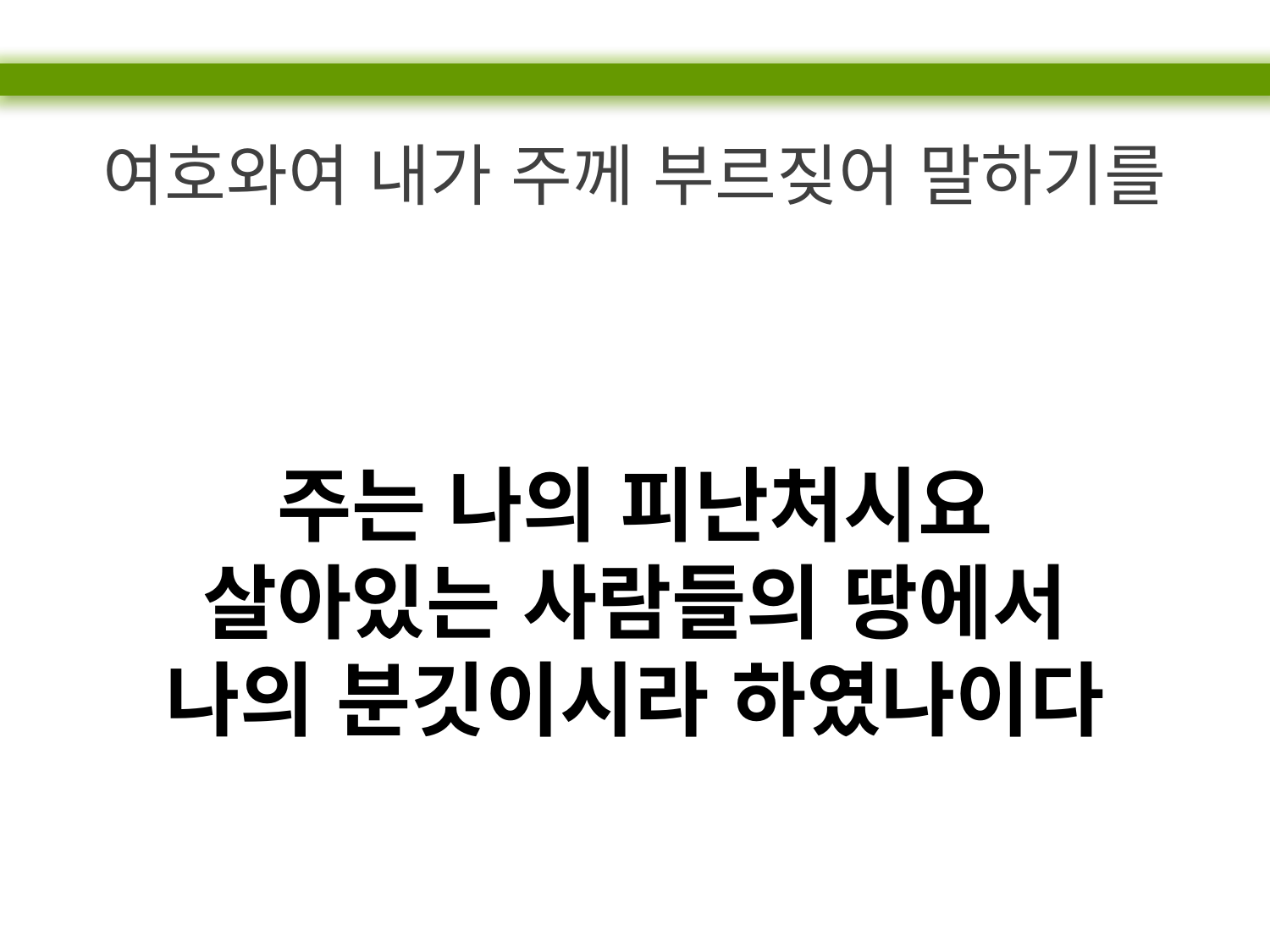

여호와여 내가 주께 부르짖어 말하기를
주는 나의 피난처시요
살아있는 사람들의 땅에서
나의 분깃이시라 하였나이다